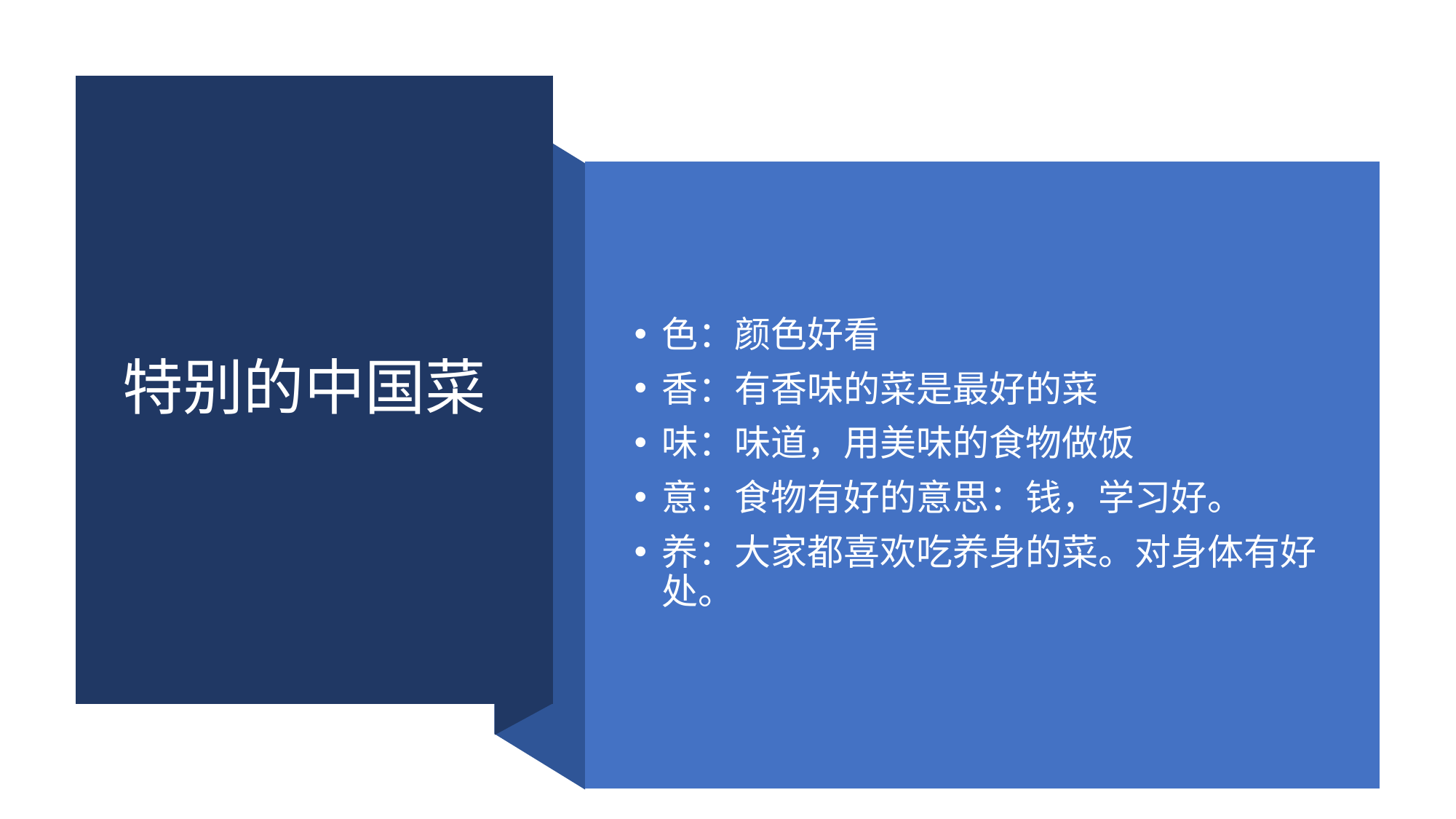

# 特别的中国菜

色：颜色好看
香：有香味的菜是最好的菜
味：味道，用美味的食物做饭
意：食物有好的意思：钱，学习好。
养：大家都喜欢吃养身的菜。对身体有好处。